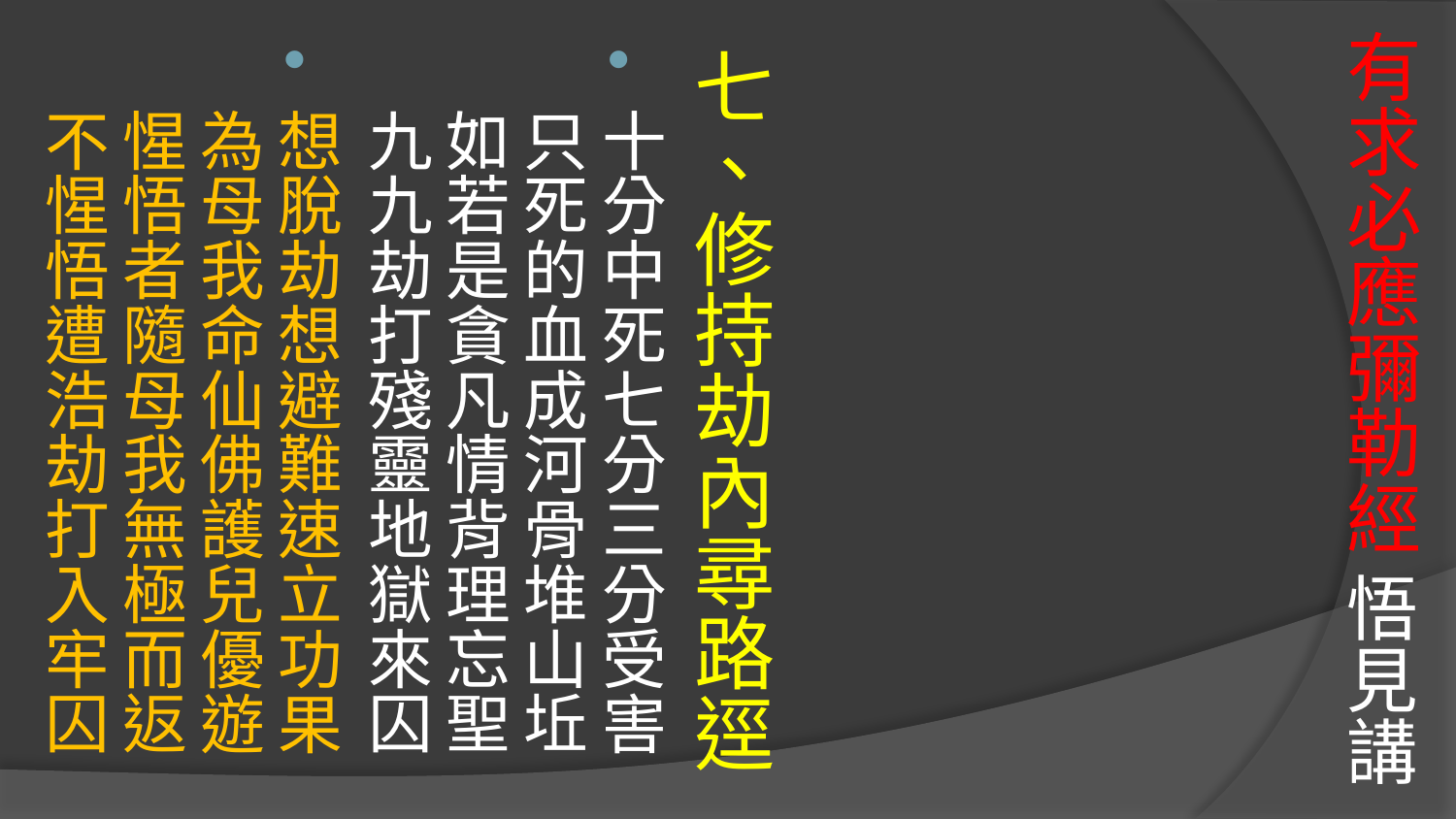

# 有求必應彌勒經 悟見講
七、修持劫內尋路逕
十分中死七分三分受害 
只死的血成河骨堆山坵
如若是貪凡情背理忘聖 
九九劫打殘靈地獄來囚
想脫劫想避難速立功果 
為母我命仙佛護兒優遊
惺悟者隨母我無極而返 
不惺悟遭浩劫打入牢囚